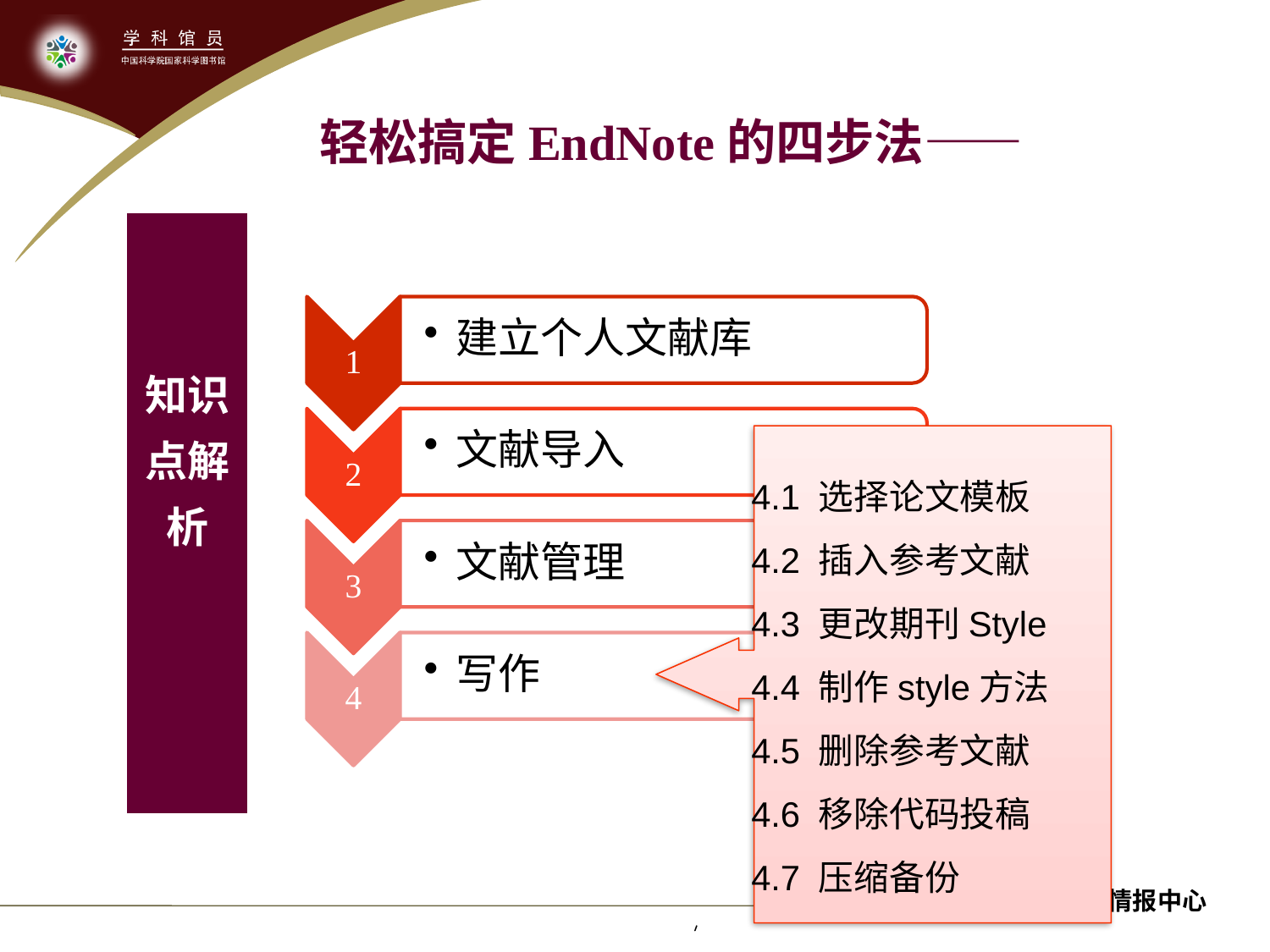

轻松搞定EndNote的四步法——

知识点解析
1
建立个人文献库
2
文献导入
3
文献管理
4
写作

4.1 选择论文模板
4.2 插入参考文献
4.3 更改期刊Style
4.4 制作style方法
4.5 删除参考文献
4.6 移除代码投稿
4.7 压缩备份
中国科学院文献情报中心